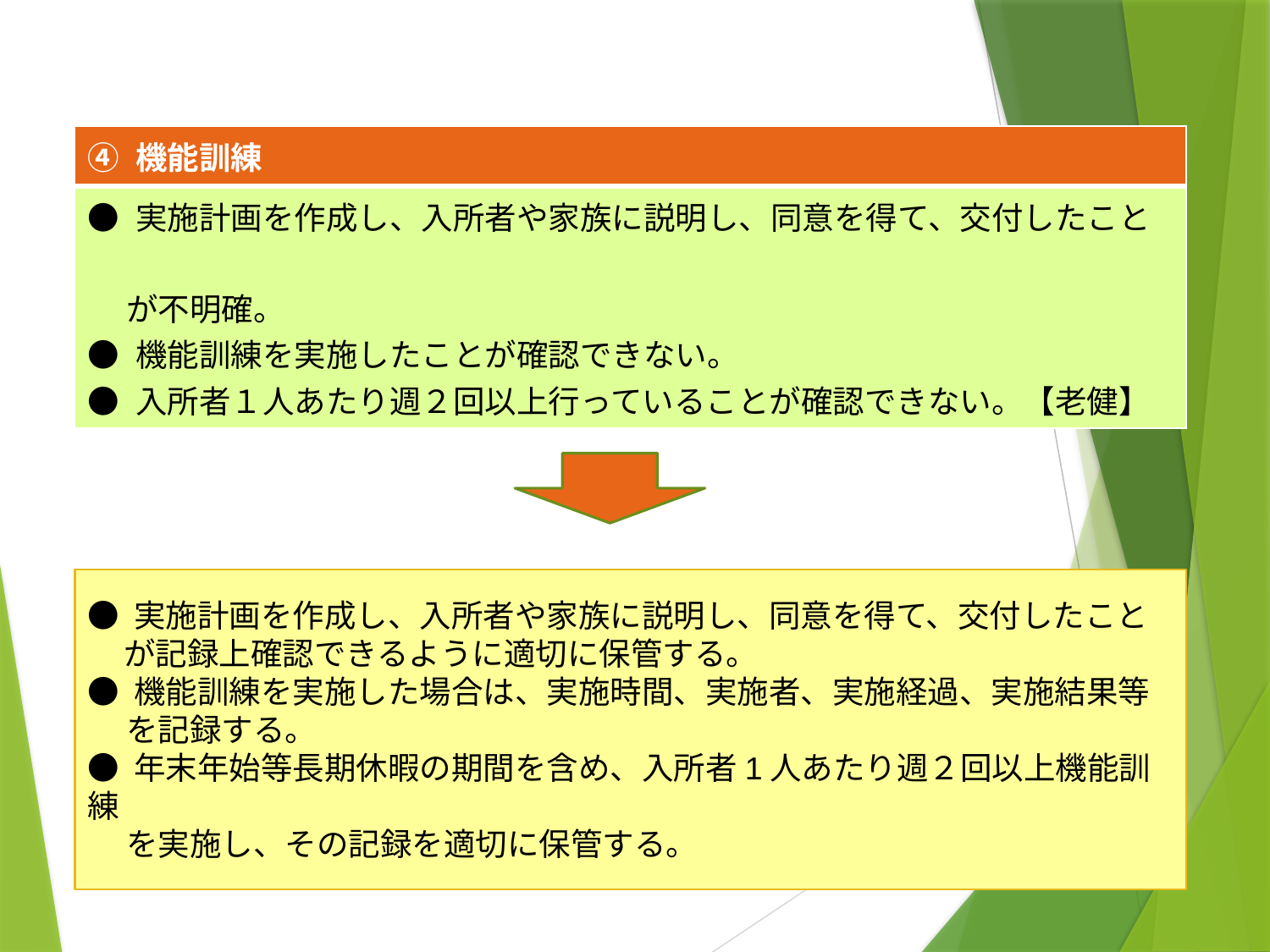

| ④ 機能訓練 |
| --- |
| ● 実施計画を作成し、入所者や家族に説明し、同意を得て、交付したこと　 　 が不明確。 ● 機能訓練を実施したことが確認できない。 ● 入所者１人あたり週２回以上行っていることが確認できない。【老健】 |

● 実施計画を作成し、入所者や家族に説明し、同意を得て、交付したこと
    が記録上確認できるように適切に保管する。
● 機能訓練を実施した場合は、実施時間、実施者、実施経過、実施結果等
　 を記録する。
● 年末年始等長期休暇の期間を含め、入所者1人あたり週２回以上機能訓練
　 を実施し、その記録を適切に保管する。
5